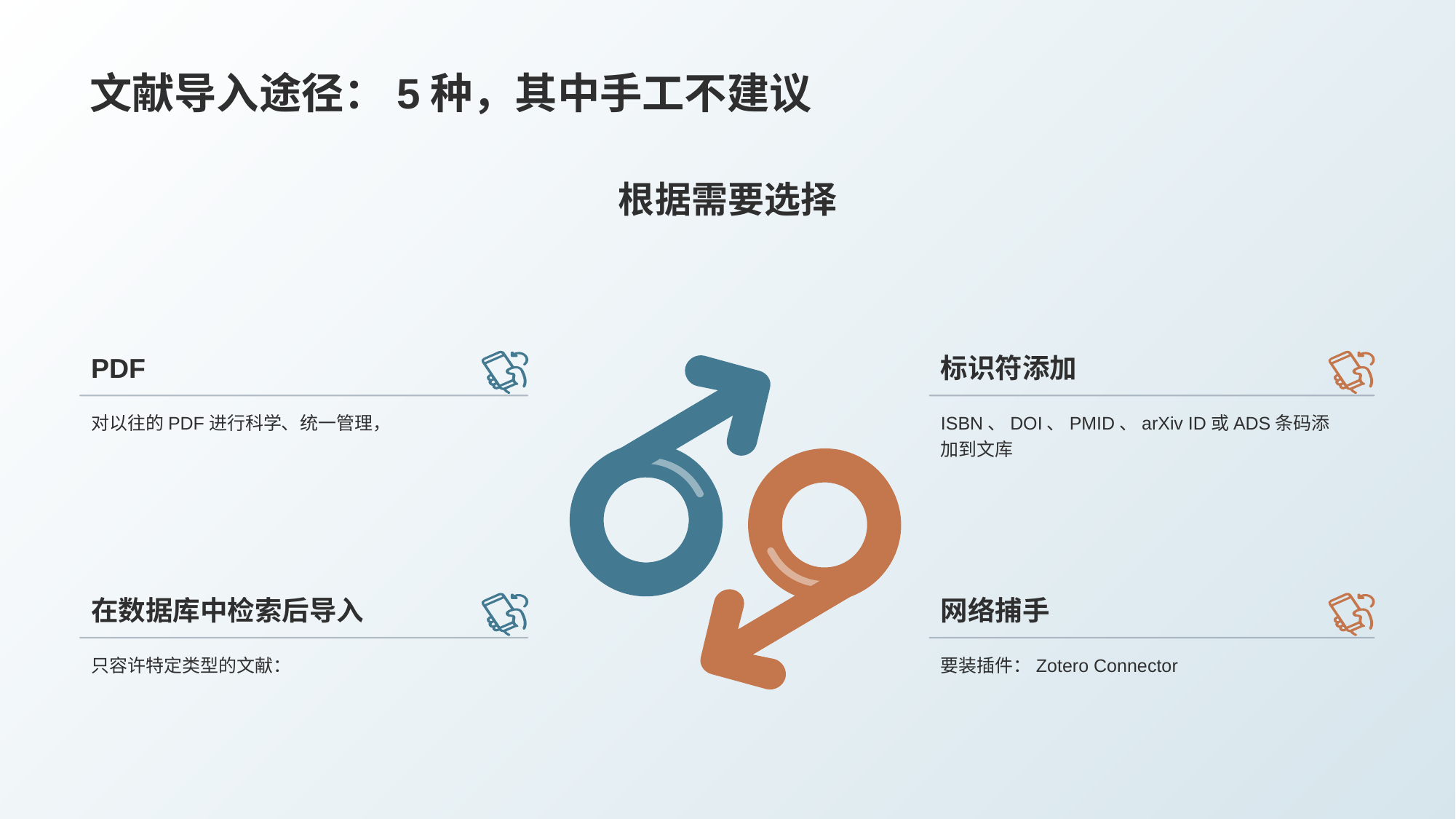

# 文献导入途径：5种，其中手工不建议
根据需要选择
PDF

对以往的PDF进行科学、统一管理，
标识符添加

ISBN、DOI、PMID、arXiv ID或ADS条码添加到文库

在数据库中检索后导入

只容许特定类型的文献：
网络捕手

要装插件：Zotero Connector